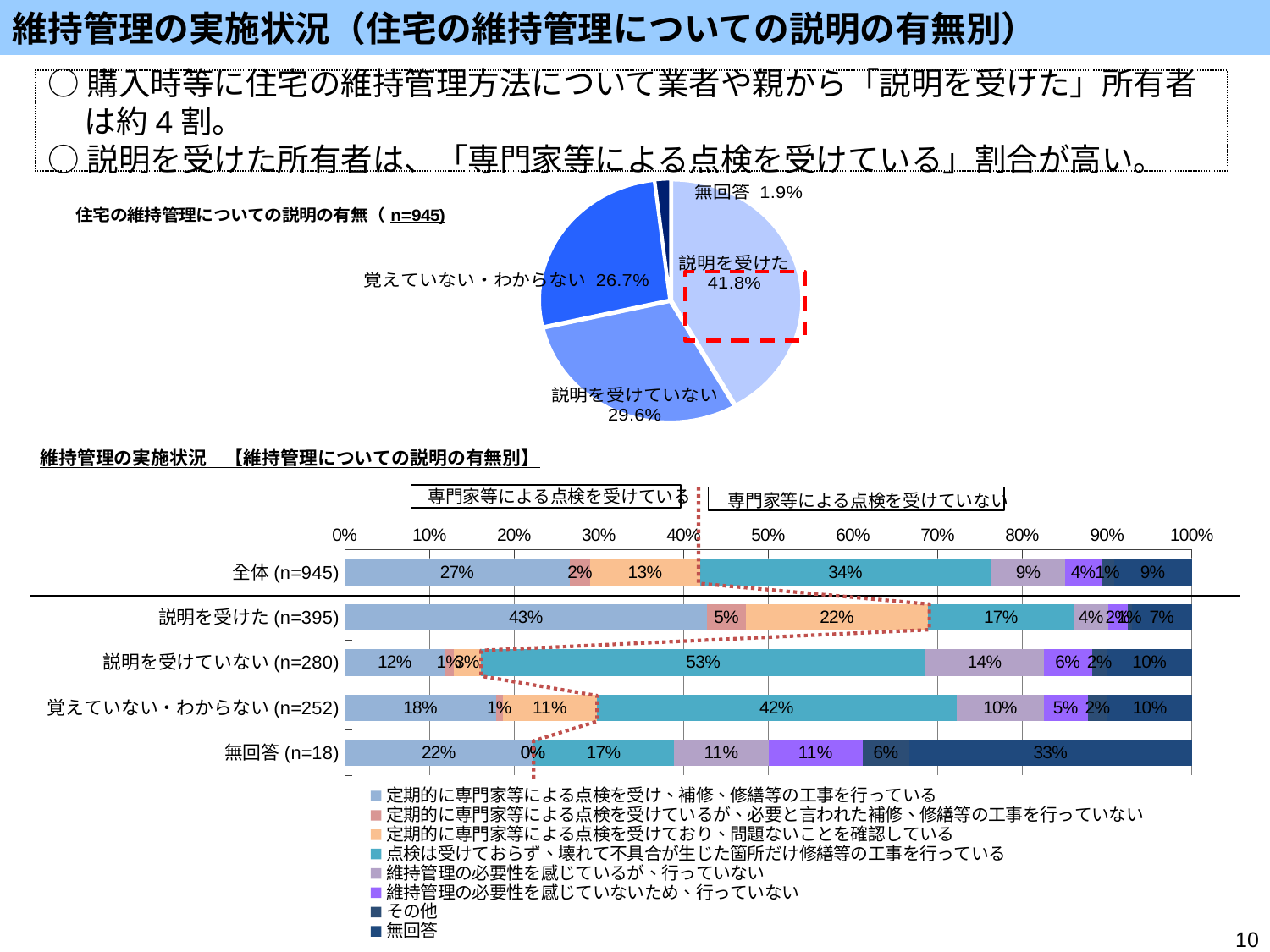

維持管理の実施状況（住宅の維持管理についての説明の有無別）

### Chart: 住宅の維持管理についての説明の有無（n=945)

| Category |  |
|---|---|
| 説明を受けた | 0.41798941798941797 |
| 説明を受けていない | 0.2962962962962963 |
| 覚えていない・わからない | 0.26666666666666666 |
| 無回答 | 0.01904761904761905 |
○購入時等に住宅の維持管理方法について業者や親から「説明を受けた」所有者は約4割。
○説明を受けた所有者は、「専門家等による点検を受けている」割合が高い。

### Chart: 維持管理の実施状況　【維持管理についての説明の有無別】

| Category | 定期的に専門家等による点検を受け、補修、修繕等の工事を行っている | 定期的に専門家等による点検を受けているが、必要と言われた補修、修繕等の工事を行っていない | 定期的に専門家等による点検を受けており、問題ないことを確認している | 点検は受けておらず、壊れて不具合が生じた箇所だけ修繕等の工事を行っている | 維持管理の必要性を感じているが、行っていない | 維持管理の必要性を感じていないため、行っていない | その他 | 無回答 |
|---|---|---|---|---|---|---|---|---|
| 全体(n=945) | 0.2656084656084656 | 0.02433862433862434 | 0.1291005291005291 | 0.3439153439153439 | 0.08783068783068783 | 0.042328042328042326 | 0.014814814814814815 | 0.09206349206349207 |
| 説明を受けた(n=395) | 0.4278481012658228 | 0.04556962025316456 | 0.21518987341772153 | 0.17215189873417722 | 0.04050632911392405 | 0.02278481012658228 | 0.005063291139240506 | 0.07088607594936709 |
| 説明を受けていない(n=280) | 0.11785714285714285 | 0.010714285714285714 | 0.03214285714285714 | 0.525 | 0.1392857142857143 | 0.05714285714285714 | 0.017857142857142856 | 0.1 |
| 覚えていない・わからない(n=252) | 0.17857142857142858 | 0.007936507936507936 | 0.1111111111111111 | 0.4246031746031746 | 0.10317460317460317 | 0.051587301587301584 | 0.023809523809523808 | 0.0992063492063492 |
| 無回答(n=18) | 0.2222222222222222 | 0.0 | 0.0 | 0.16666666666666666 | 0.1111111111111111 | 0.1111111111111111 | 0.05555555555555555 | 0.3333333333333333 |
専門家等による点検を受けている

専門家等による点検を受けていない

10